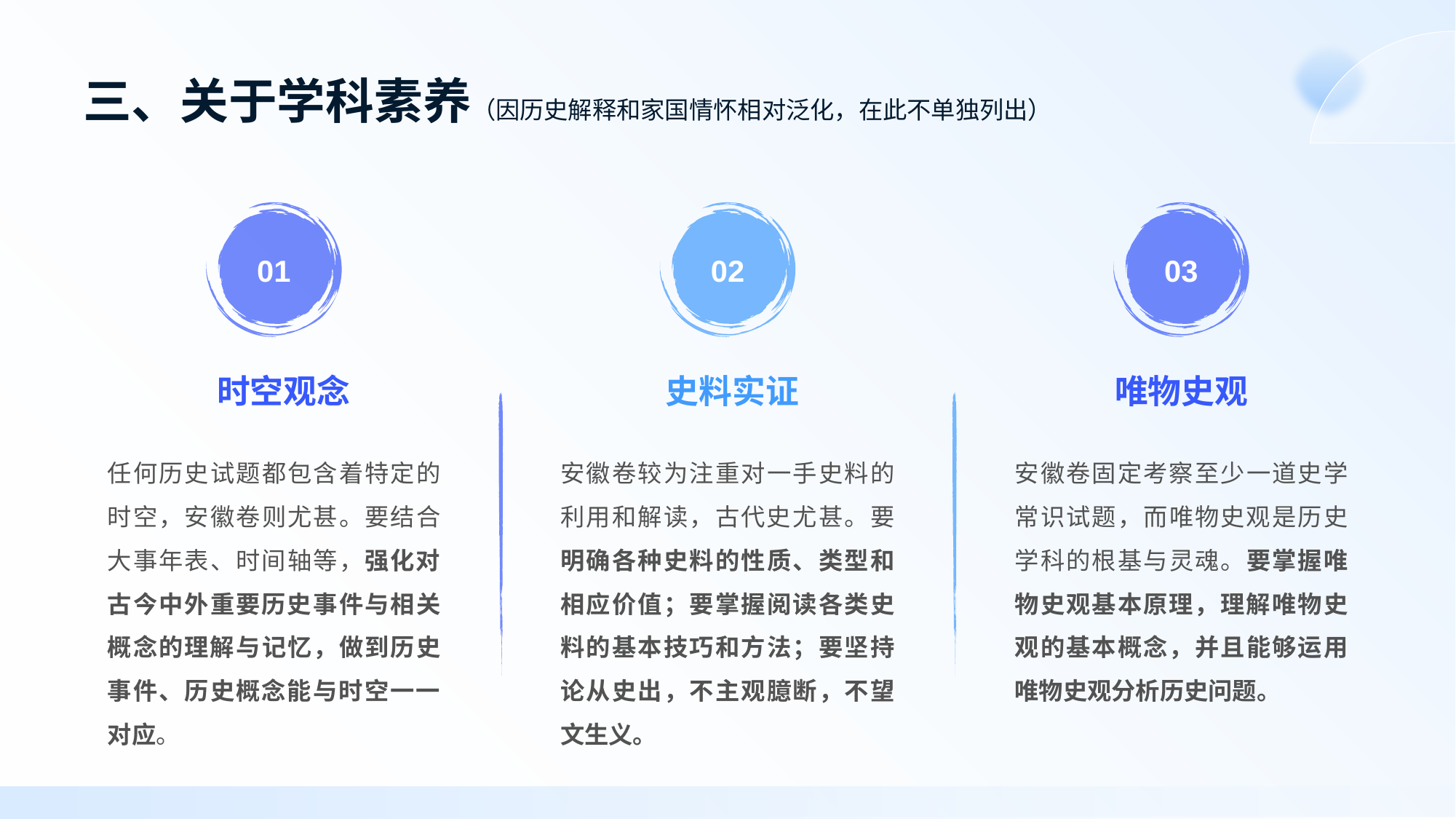

# 三、关于学科素养（因历史解释和家国情怀相对泛化，在此不单独列出）
01
02
03
时空观念
史料实证
唯物史观

任何历史试题都包含着特定的时空，安徽卷则尤甚。要结合大事年表、时间轴等，强化对古今中外重要历史事件与相关概念的理解与记忆，做到历史事件、历史概念能与时空一一对应。
安徽卷较为注重对一手史料的利用和解读，古代史尤甚。要明确各种史料的性质、类型和相应价值；要掌握阅读各类史料的基本技巧和方法；要坚持论从史出，不主观臆断，不望文生义。
安徽卷固定考察至少一道史学常识试题，而唯物史观是历史学科的根基与灵魂。要掌握唯物史观基本原理，理解唯物史观的基本概念，并且能够运用唯物史观分析历史问题。